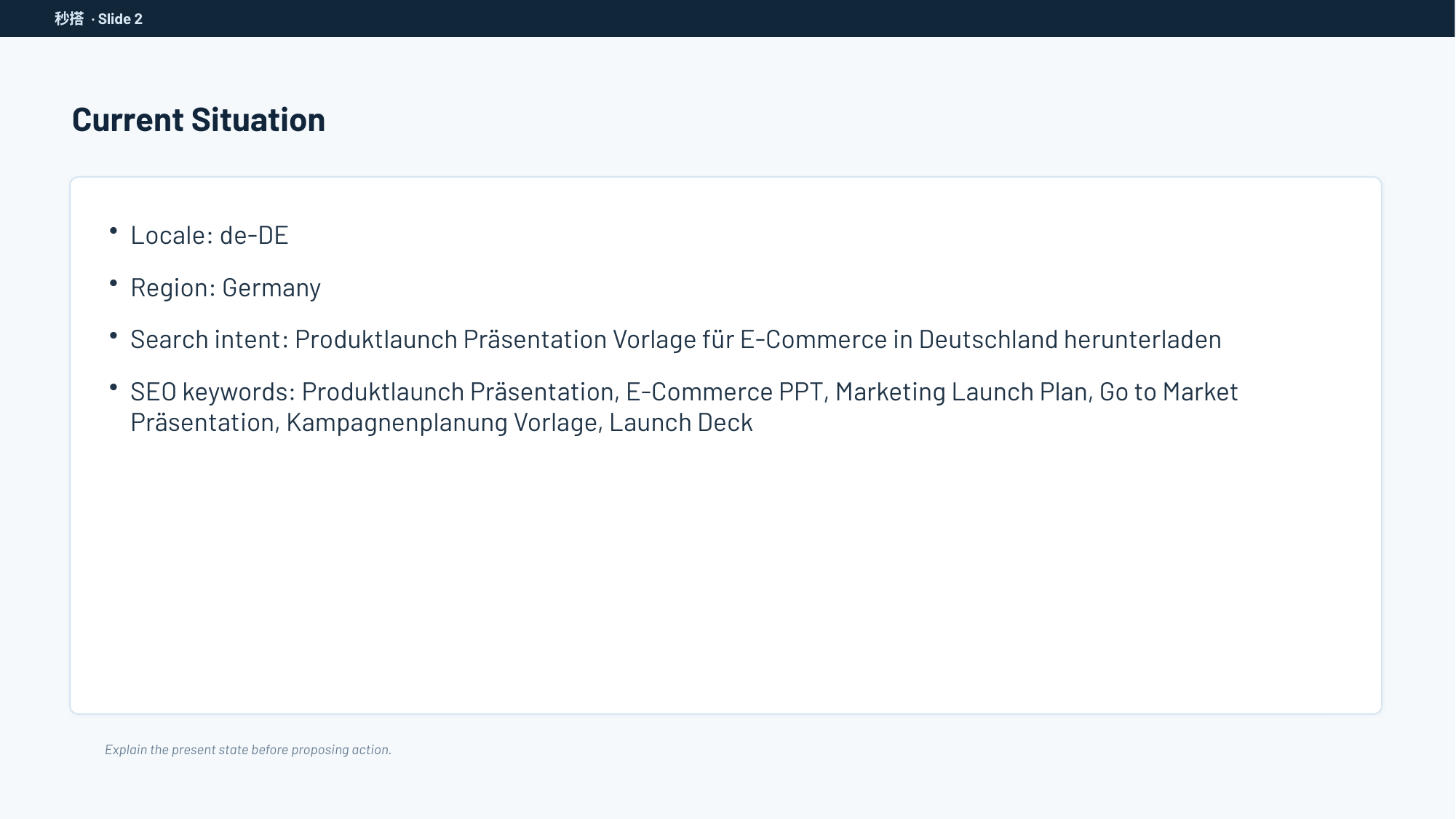

秒搭 · Slide 2
Current Situation

Locale: de-DE
Region: Germany
Search intent: Produktlaunch Präsentation Vorlage für E-Commerce in Deutschland herunterladen
SEO keywords: Produktlaunch Präsentation, E-Commerce PPT, Marketing Launch Plan, Go to Market Präsentation, Kampagnenplanung Vorlage, Launch Deck
Explain the present state before proposing action.